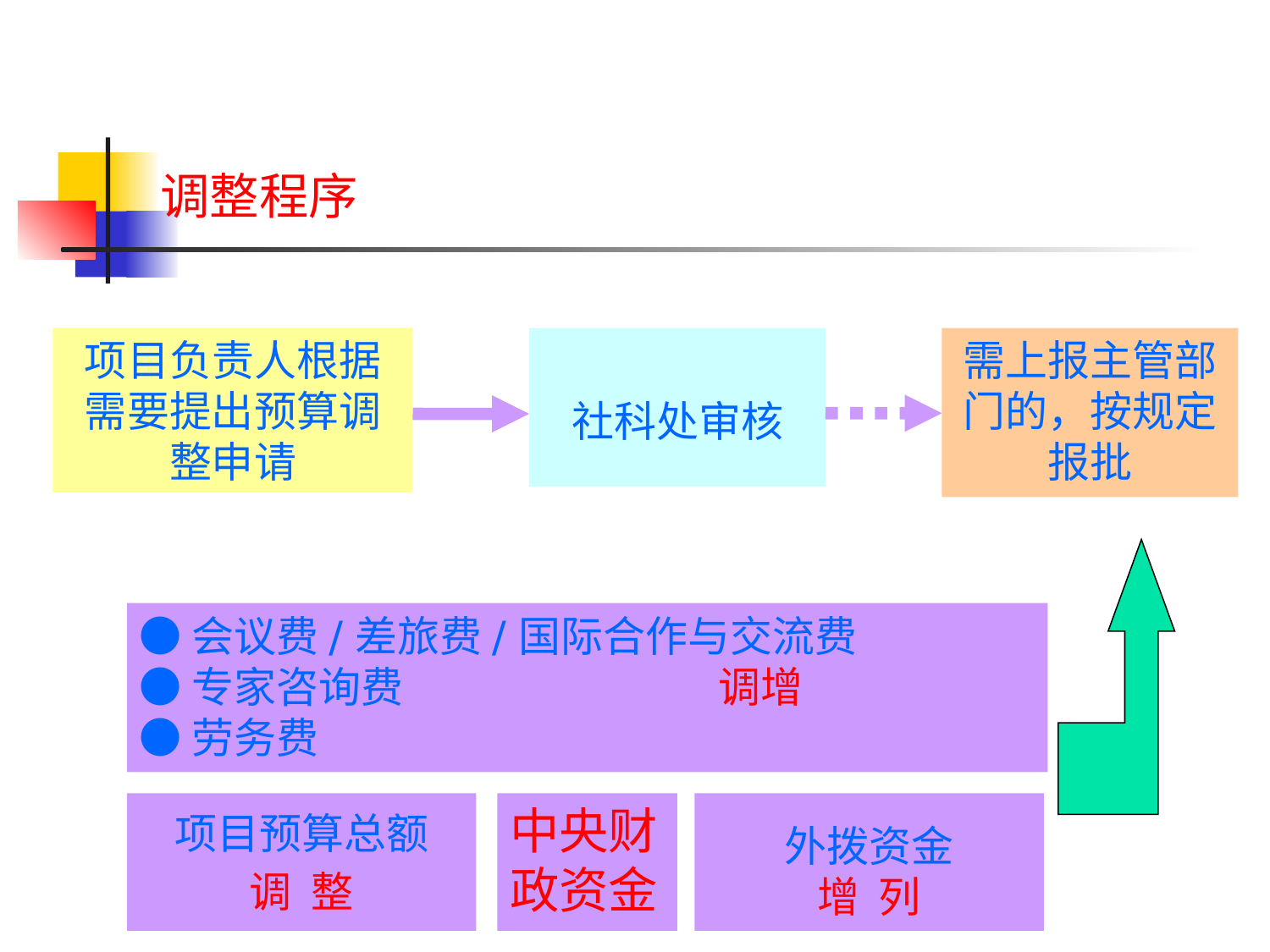

调整程序
项目负责人根据需要提出预算调整申请
社科处审核
需上报主管部门的，按规定报批

●会议费/差旅费/国际合作与交流费
●专家咨询费                                 调增
●劳务费
项目预算总额
调  整
中央财政资金
外拨资金
增  列